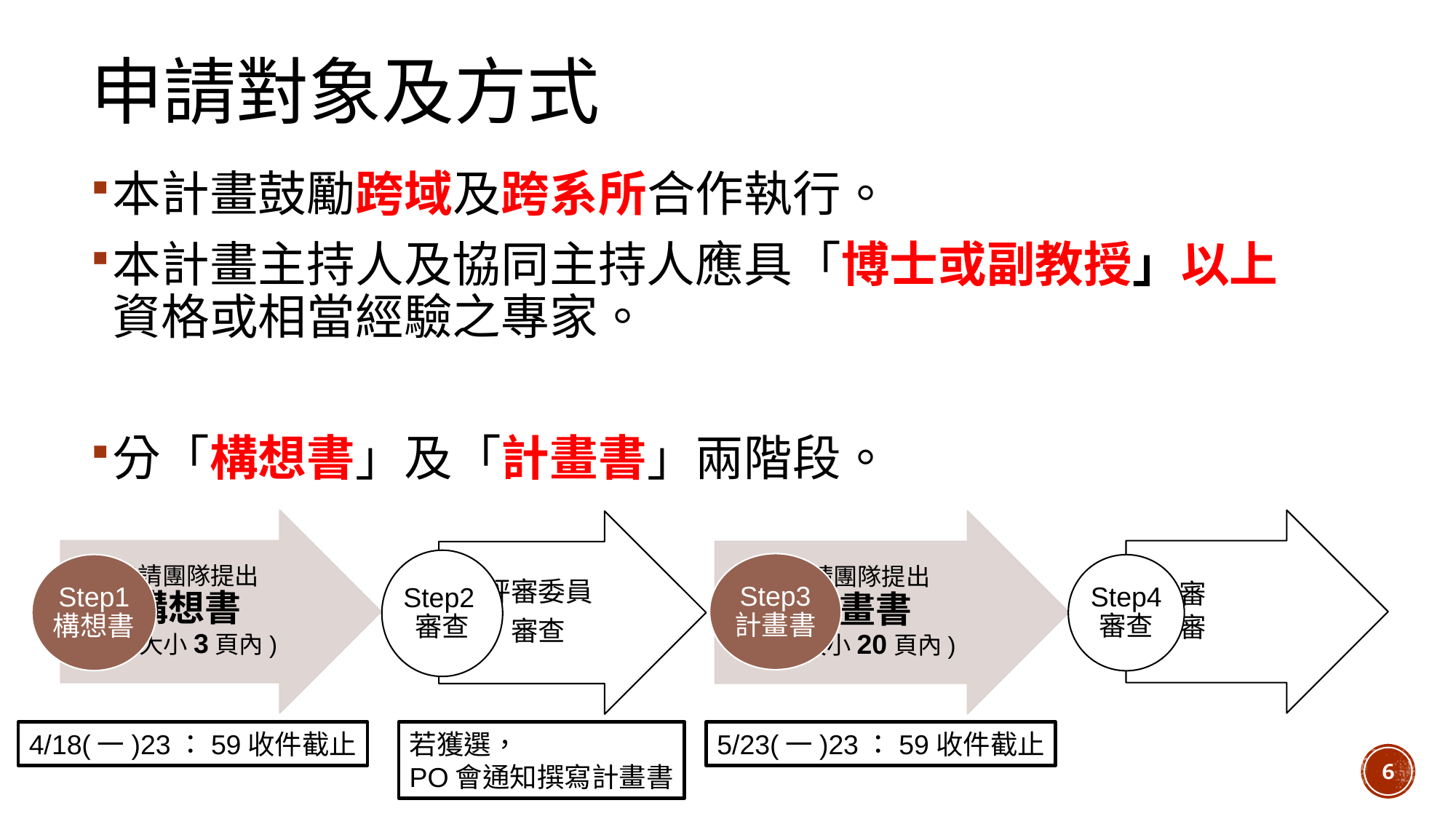

# 申請對象及方式
本計畫鼓勵跨域及跨系所合作執行。
本計畫主持人及協同主持人應具「博士或副教授」以上資格或相當經驗之專家。

分「構想書」及「計畫書」兩階段。
申請團隊提出
構想書
(A4大小3頁內)
Step1
構想書
評審委員
審查
Step2審查
申請團隊提出
計畫書
(A4大小20頁內)
Step3
計畫書
初審
複審
Step4
審查
4/18(一)23：59收件截止
若獲選，
PO會通知撰寫計畫書
5/23(一)23：59收件截止
6